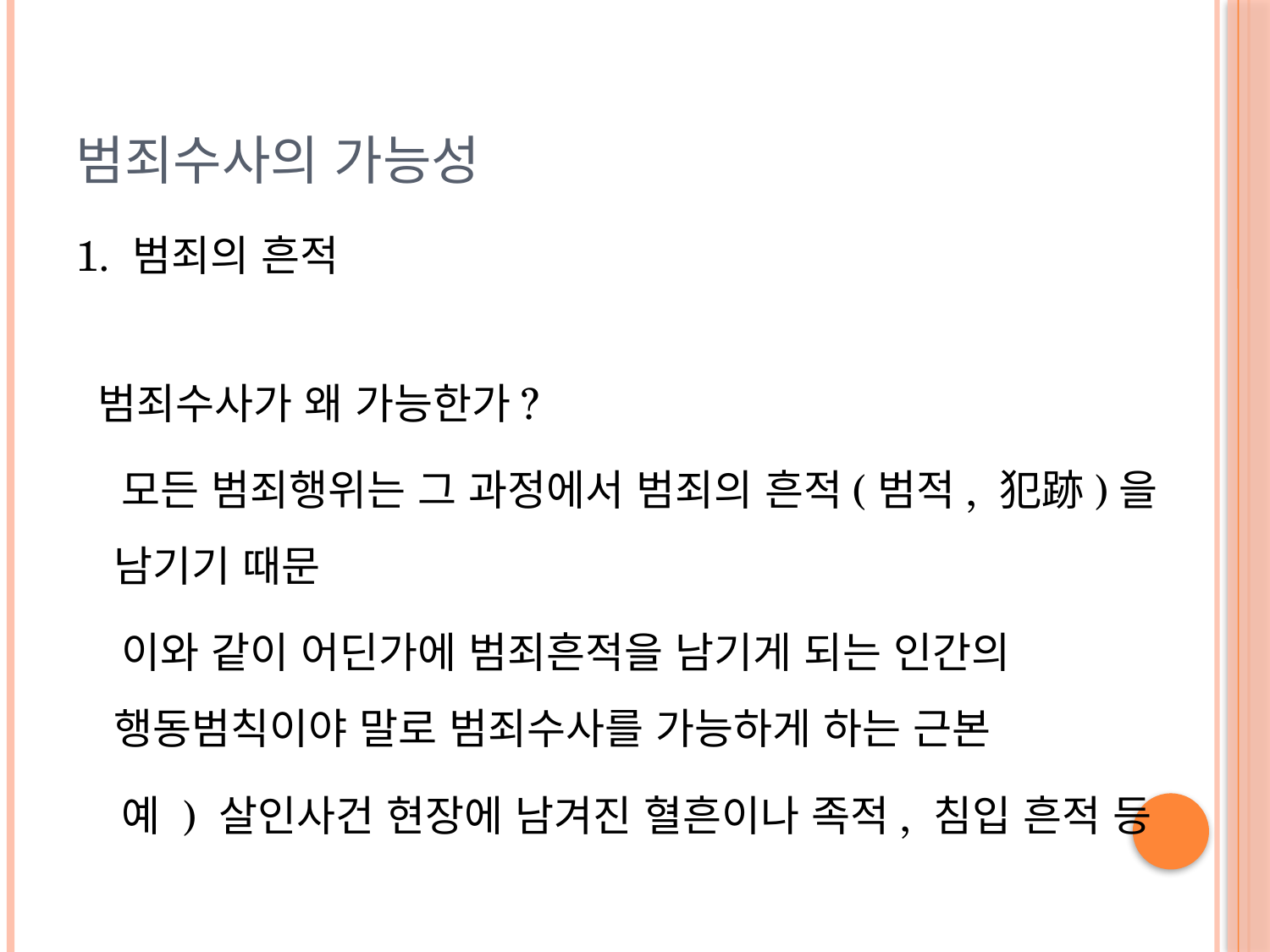

# 범죄수사의 가능성
1. 범죄의 흔적

 범죄수사가 왜 가능한가?
   모든 범죄행위는 그 과정에서 범죄의 흔적(범적, 犯跡)을 남기기 때문
   이와 같이 어딘가에 범죄흔적을 남기게 되는 인간의 행동범칙이야 말로 범죄수사를 가능하게 하는 근본
   예 ) 살인사건 현장에 남겨진 혈흔이나 족적, 침입 흔적 등